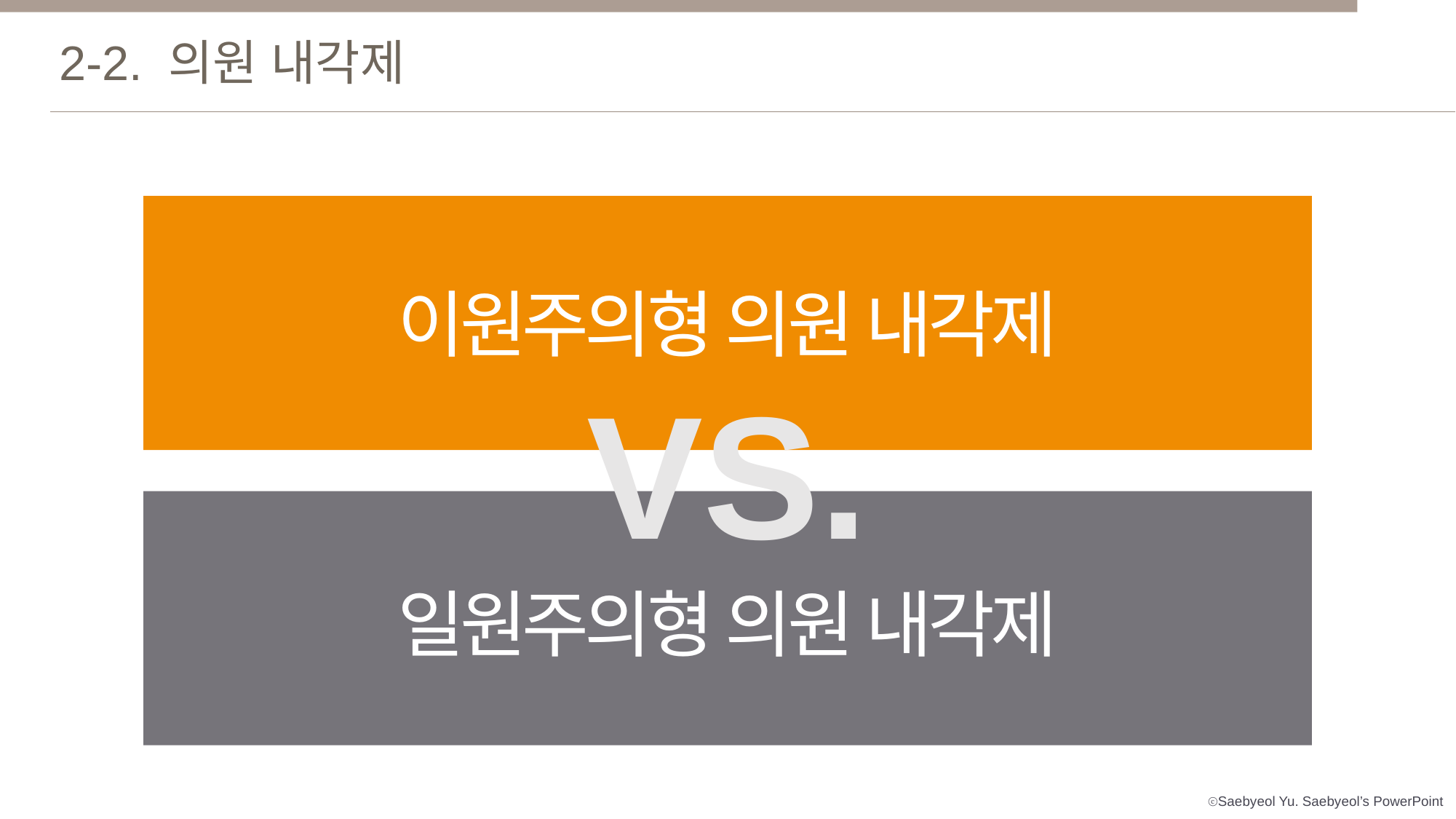

2-2. 의원 내각제

이원주의형 의원 내각제
VS.

일원주의형 의원 내각제